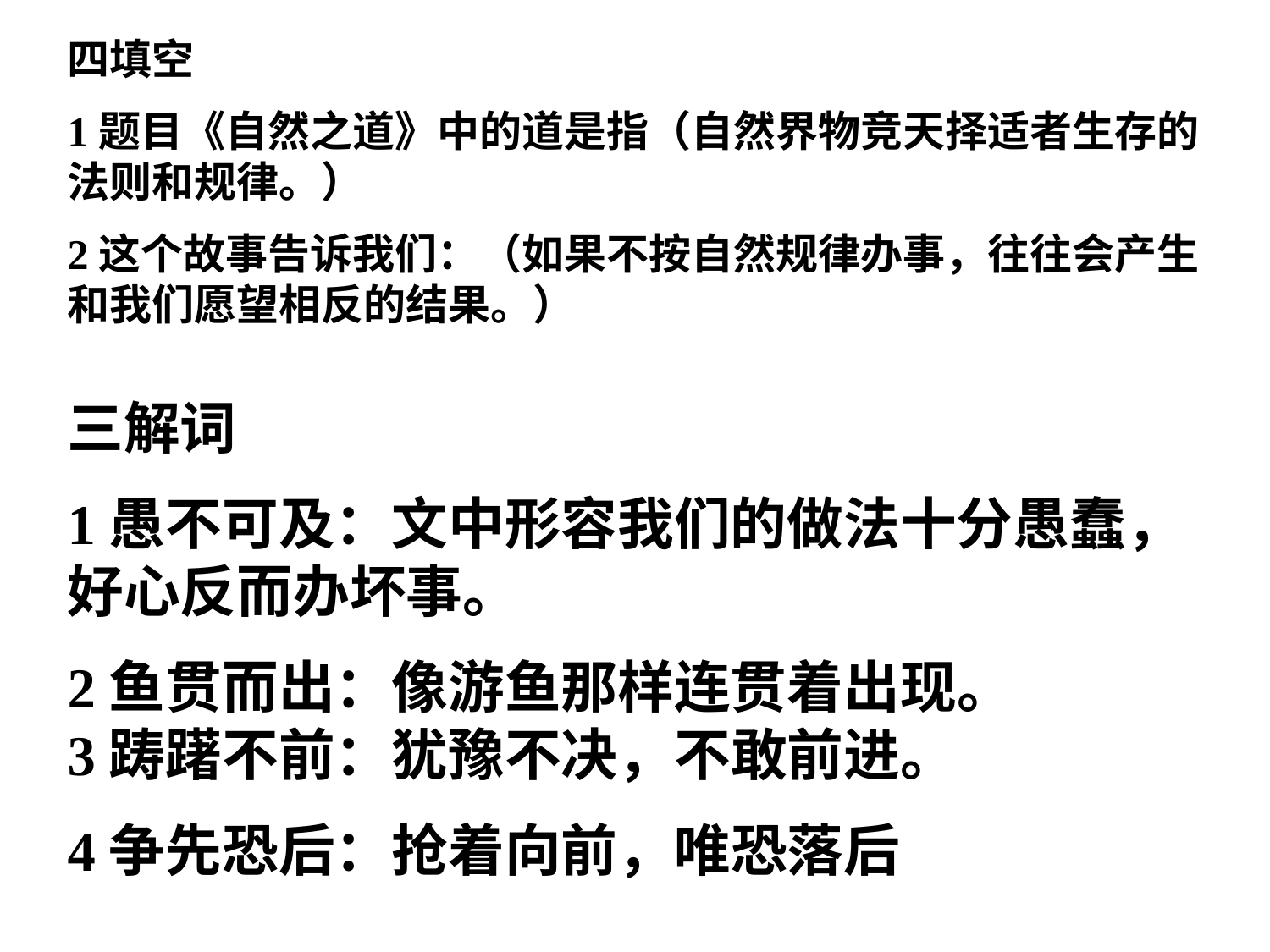

四填空
1题目《自然之道》中的道是指（自然界物竞天择适者生存的法则和规律。）
2这个故事告诉我们：（如果不按自然规律办事，往往会产生和我们愿望相反的结果。）

三解词
1愚不可及：文中形容我们的做法十分愚蠢，好心反而办坏事。
2鱼贯而出：像游鱼那样连贯着出现。
3踌躇不前：犹豫不决，不敢前进。
4争先恐后：抢着向前，唯恐落后